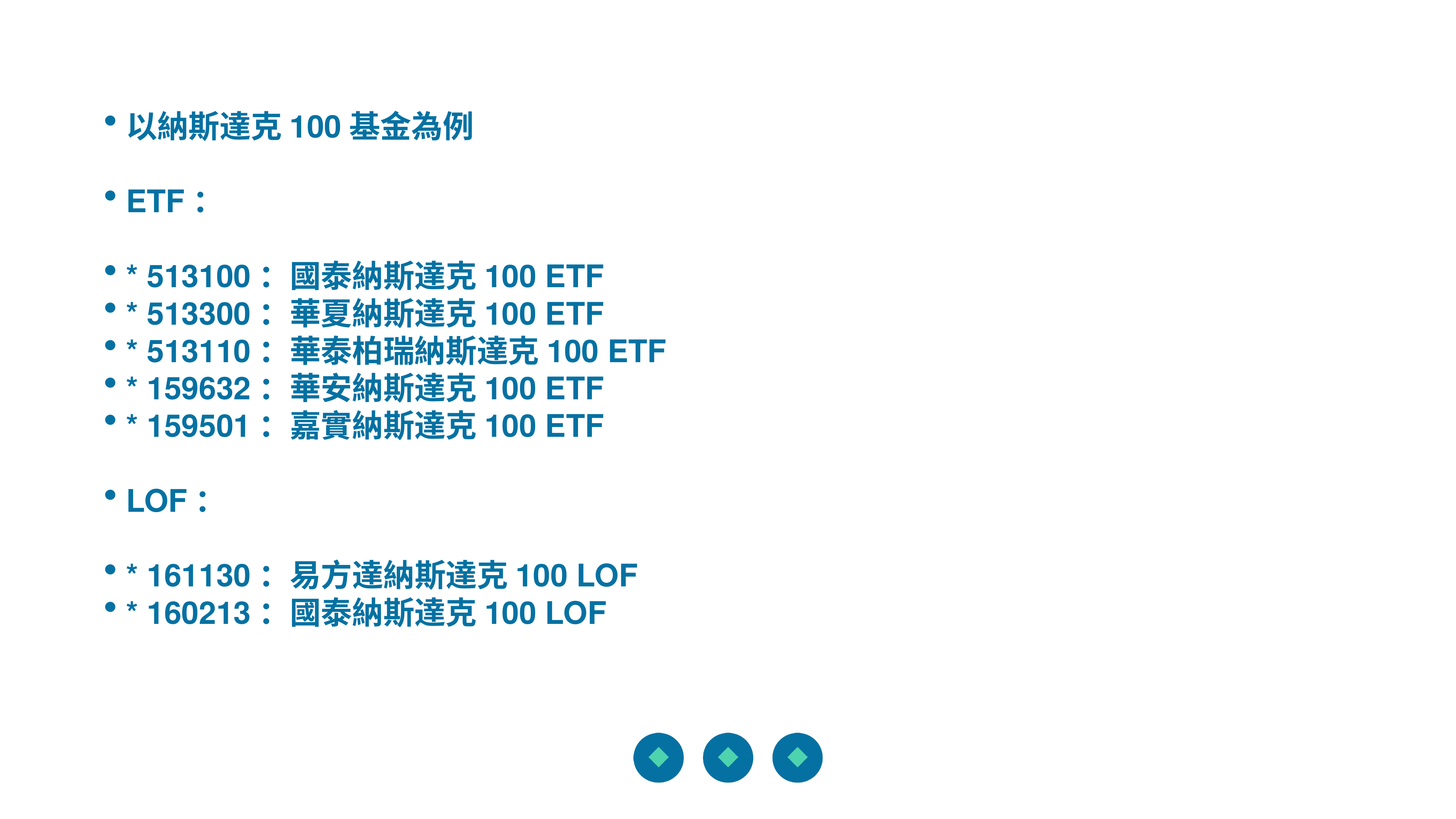

以納斯達克100基金為例

ETF：

* 513100：國泰納斯達克100 ETF
* 513300：華夏納斯達克100 ETF
* 513110：華泰柏瑞納斯達克100 ETF
* 159632：華安納斯達克100 ETF
* 159501：嘉實納斯達克100 ETF

LOF：

* 161130：易方達納斯達克100 LOF
* 160213：國泰納斯達克100 LOF